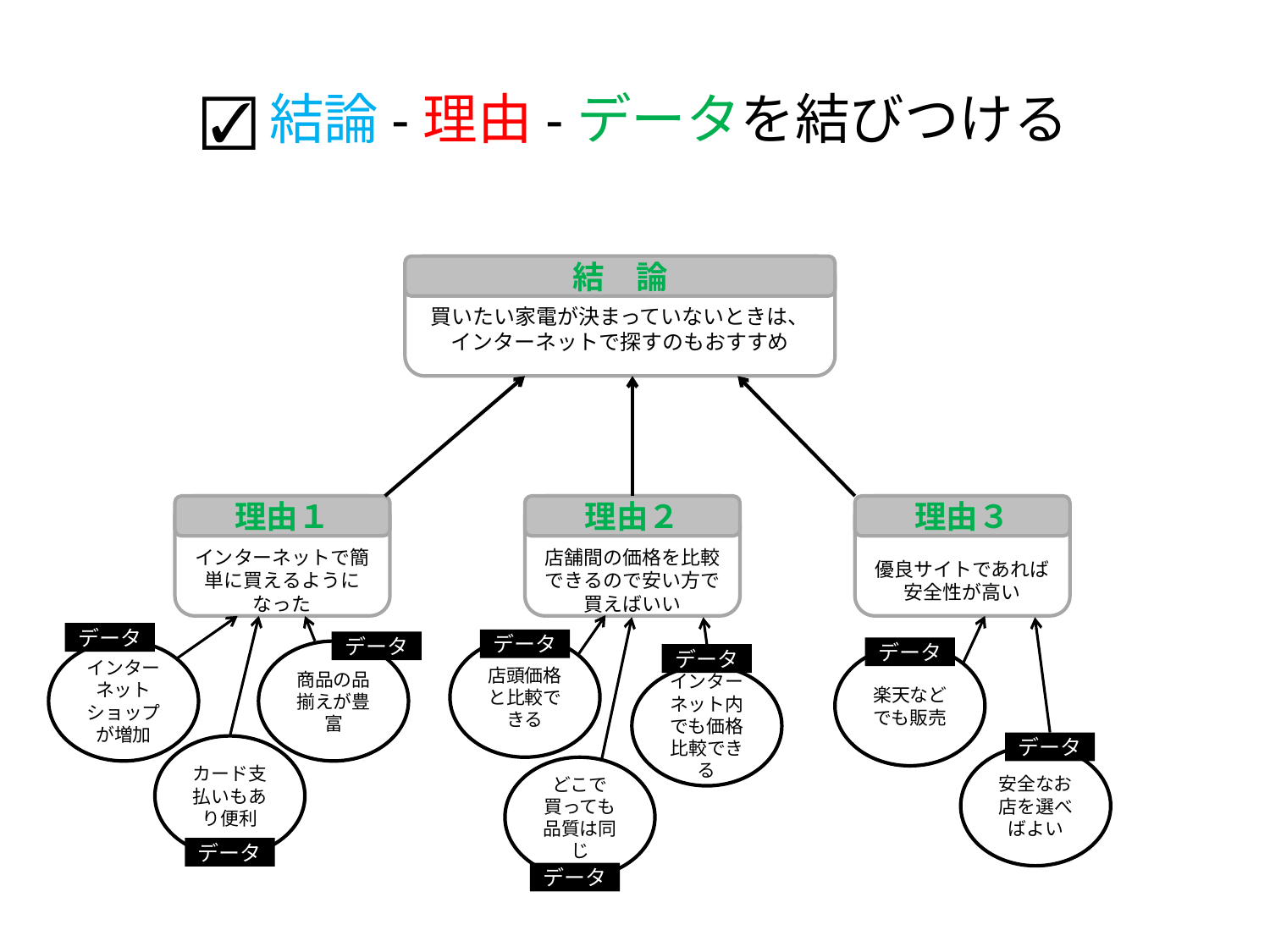

# ☑結論-理由-データを結びつける

買いたい家電が決まっていないときは、インターネットで探すのもおすすめ
結　論

インターネットで簡単に買えるようになった
理由１

店舗間の価格を比較できるので安い方で買えばいい
理由２

優良サイトであれば安全性が高い
理由３
データ
データ
データ
店頭価格と比較できる
データ
インターネットショップが増加
商品の品揃えが豊富
データ
楽天などでも販売
インターネット内でも価格比較できる
データ
カード支払いもあり便利
安全なお店を選べばよい
どこで買っても品質は同じ
データ
データ